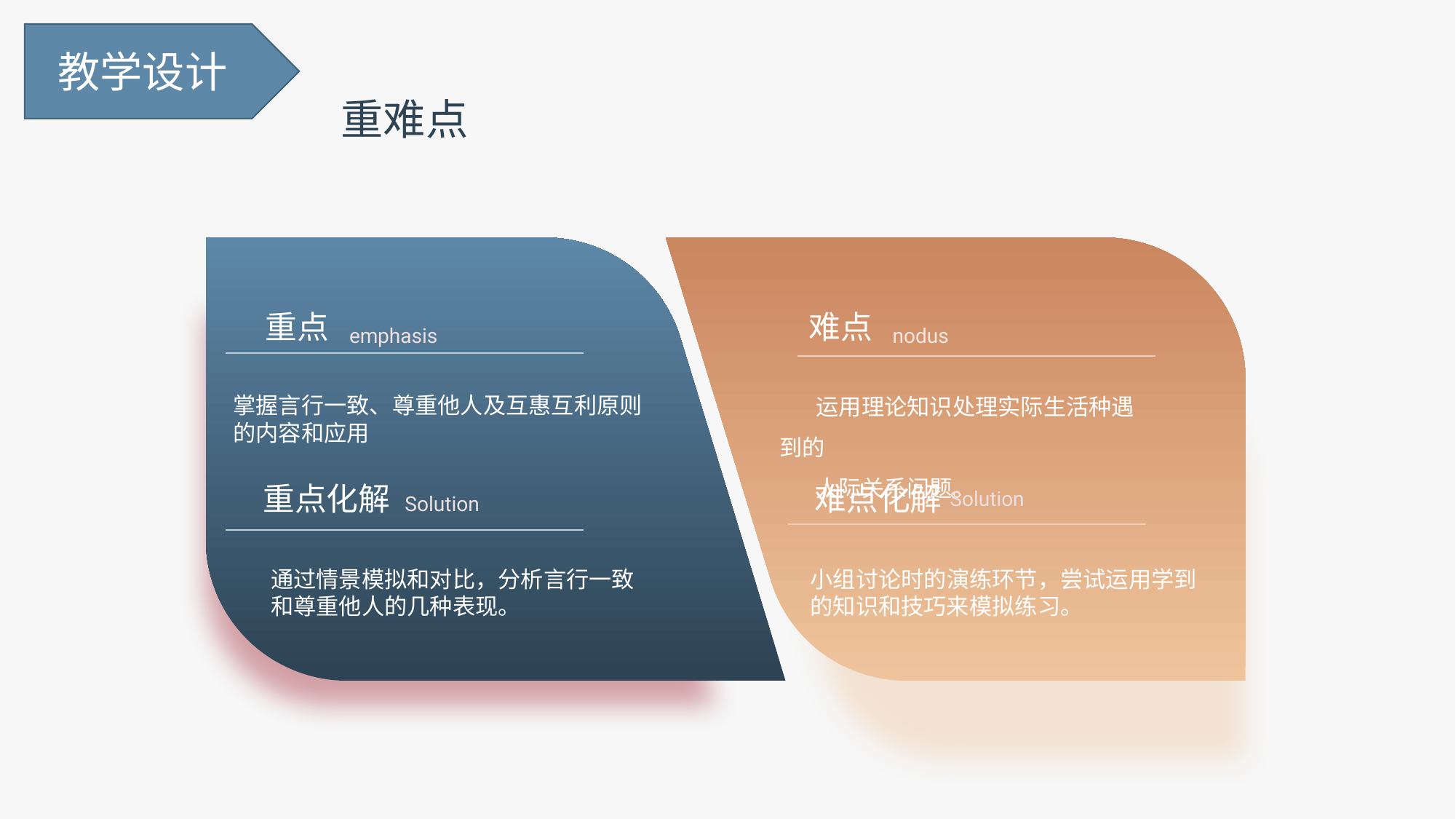

教学设计
重难点

重点
emphasis
重点化解
Solution
Solution
难点
nodus
运用理论知识处理实际生活种遇到的
人际关系问题。
掌握言行一致、尊重他人及互惠互利原则
的内容和应用
难点化解
通过情景模拟和对比，分析言行一致
和尊重他人的几种表现。
小组讨论时的演练环节，尝试运用学到
的知识和技巧来模拟练习。